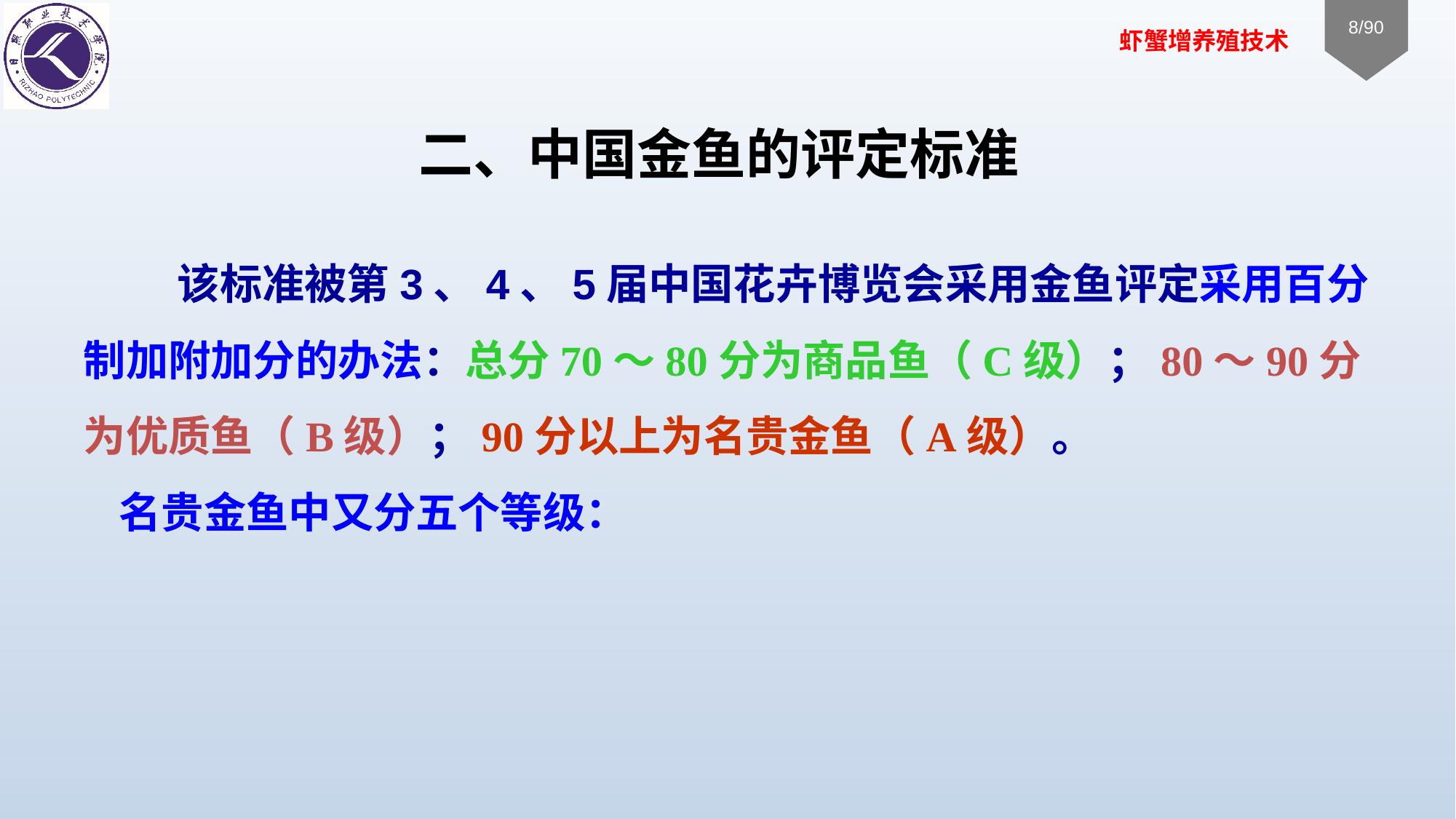

# 二、中国金鱼的评定标准
     该标准被第3、4、5届中国花卉博览会采用金鱼评定采用百分制加附加分的办法：总分70～80分为商品鱼（C级）；80～90分为优质鱼（B级）；90分以上为名贵金鱼（A级）。
名贵金鱼中又分五个等级：